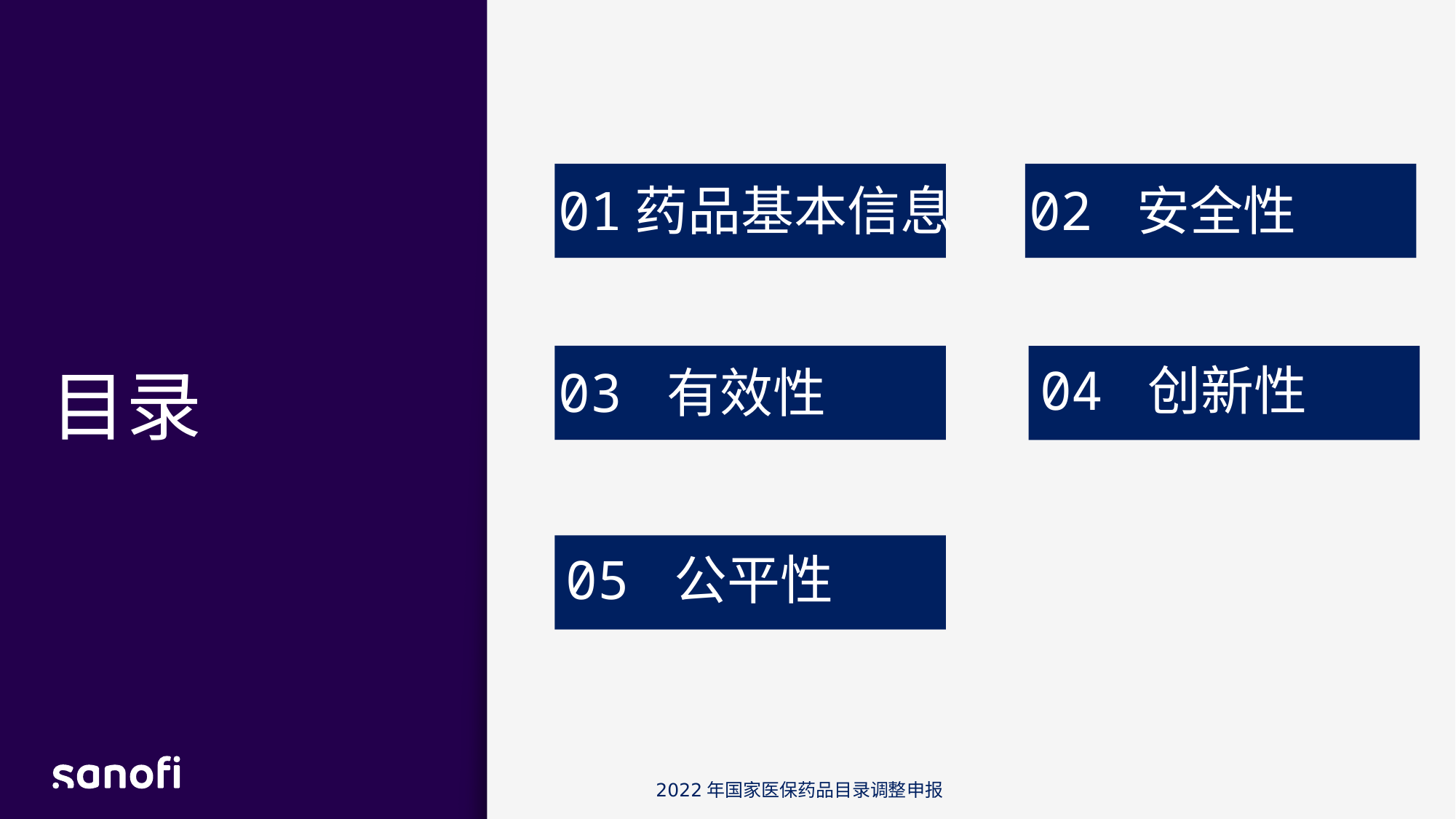

01药品基本信息

02 安全性

03 有效性

04 创新性
05 公平性
# 目录
2022年国家医保药品目录调整申报